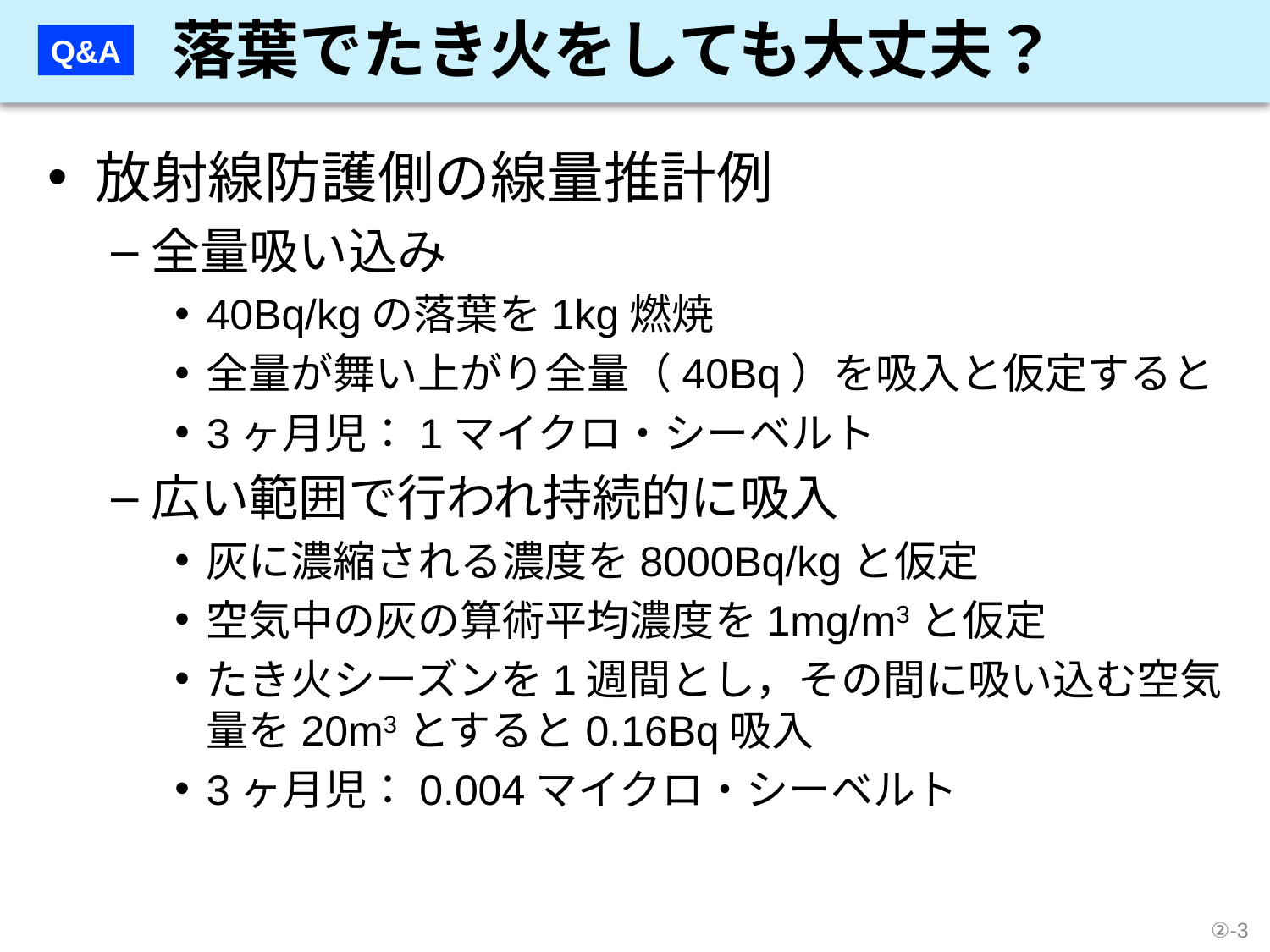

落葉でたき火をしても大丈夫？
Q&A
放射線防護側の線量推計例
全量吸い込み
40Bq/kgの落葉を1kg燃焼
全量が舞い上がり全量（40Bq）を吸入と仮定すると
3ヶ月児：1マイクロ・シーベルト
広い範囲で行われ持続的に吸入
灰に濃縮される濃度を8000Bq/kgと仮定
空気中の灰の算術平均濃度を1mg/m3と仮定
たき火シーズンを1週間とし，その間に吸い込む空気量を20m3とすると0.16Bq吸入
3ヶ月児：0.004マイクロ・シーベルト

②-3